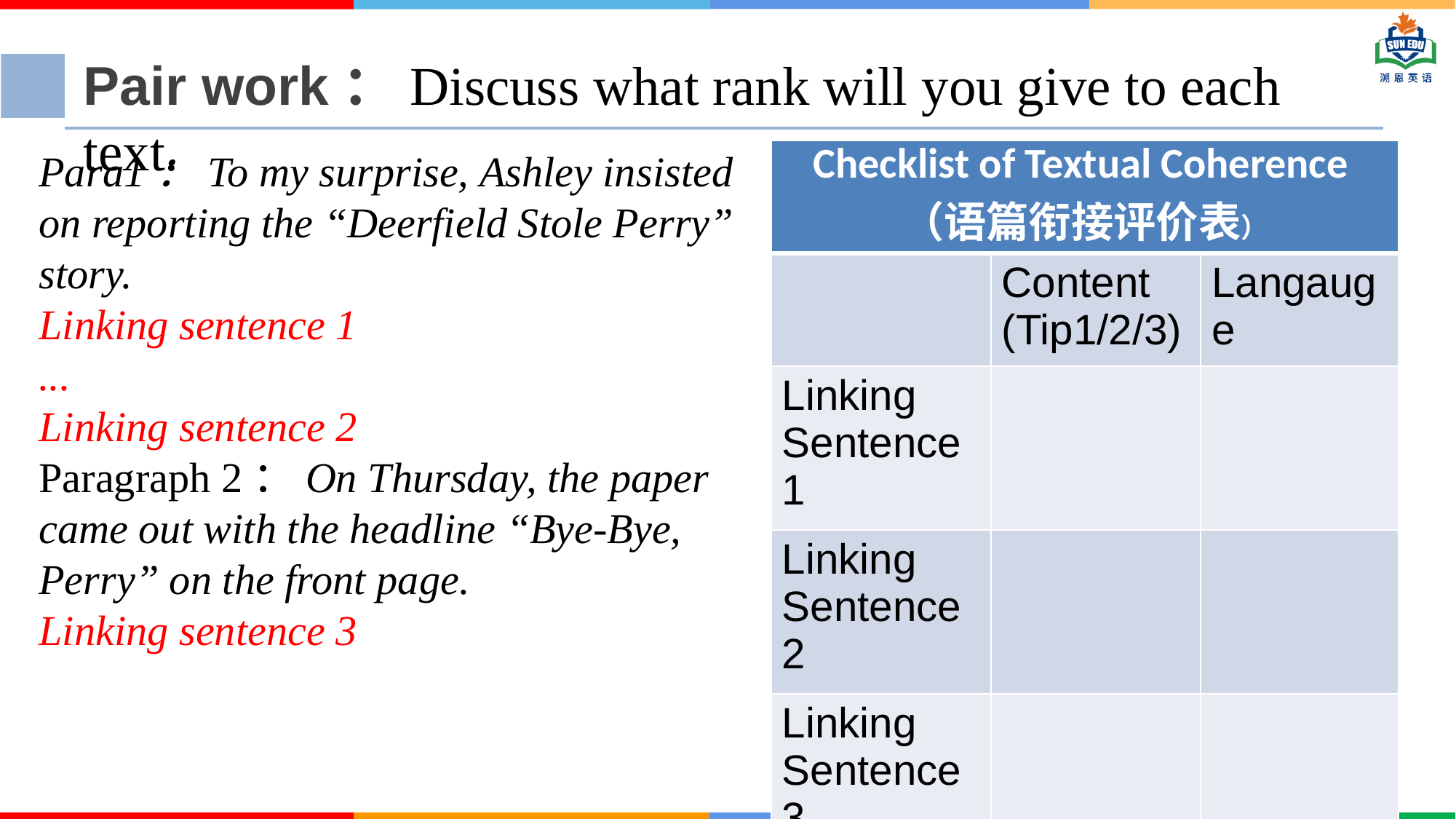

Pair work：Discuss what rank will you give to each text.

Para1：To my surprise, Ashley insisted on reporting the “Deerfield Stole Perry” story.
Linking sentence 1
...
Linking sentence 2
Paragraph 2：On Thursday, the paper came out with the headline “Bye-Bye, Perry” on the front page.
Linking sentence 3

| Checklist of Textual Coherence（语篇衔接评价表） |  |  |
| --- | --- | --- |
|  | Content (Tip1/2/3) | Langauge |
| Linking Sentence1 |  |  |
| Linking Sentence 2 |  |  |
| Linking Sentence 3 |  |  |